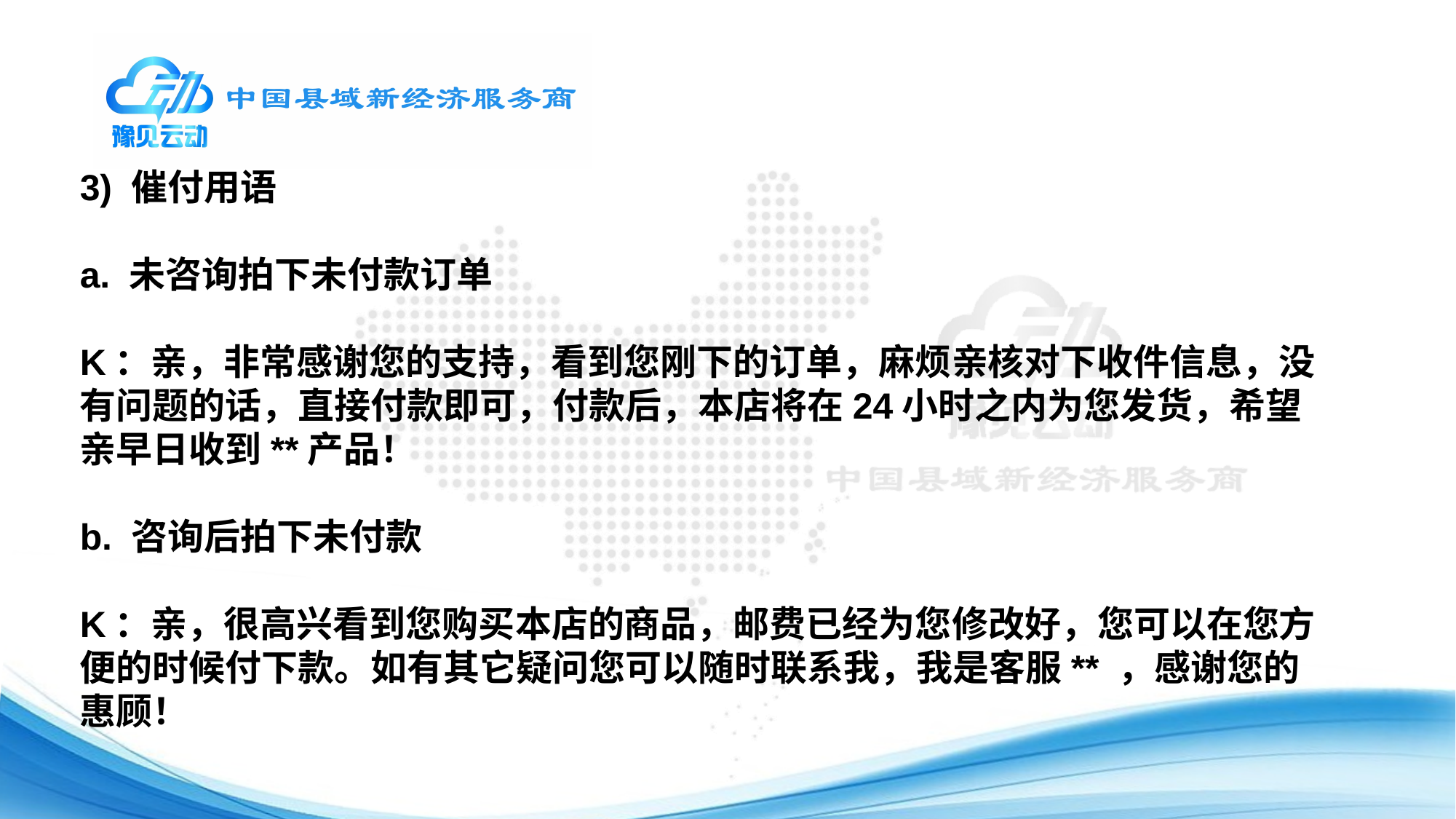

3) 催付用语

a. 未咨询拍下未付款订单

K：亲，非常感谢您的支持，看到您刚下的订单，麻烦亲核对下收件信息，没有问题的话，直接付款即可，付款后，本店将在24小时之内为您发货，希望亲早日收到**产品！

b. 咨询后拍下未付款

K：亲，很高兴看到您购买本店的商品，邮费已经为您修改好，您可以在您方便的时候付下款。如有其它疑问您可以随时联系我，我是客服** ，感谢您的惠顾！